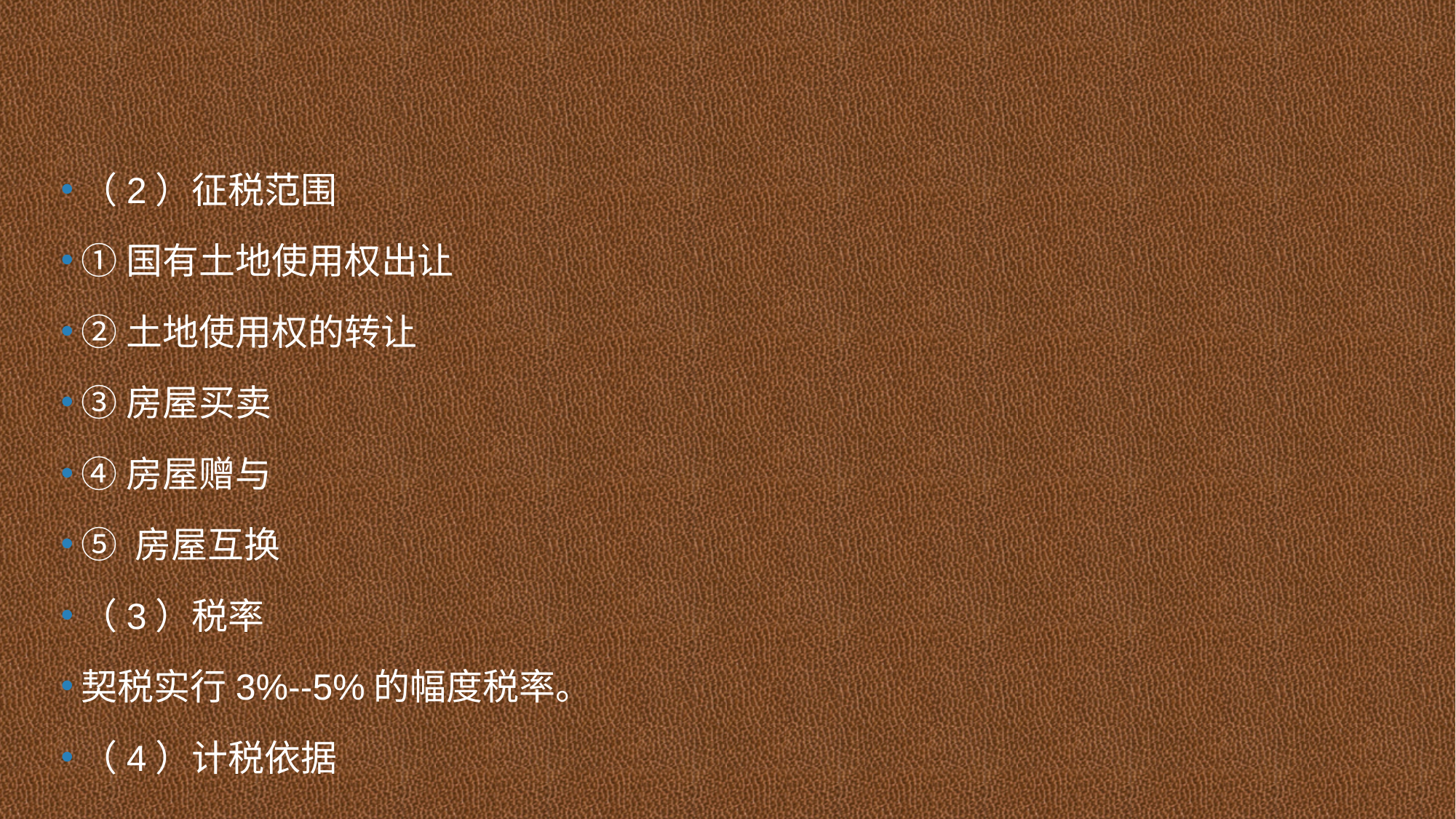

（2）征税范围
①国有土地使用权出让
②土地使用权的转让
③房屋买卖
④房屋赠与
⑤ 房屋互换
（3）税率
契税实行3%--5%的幅度税率。
（4）计税依据